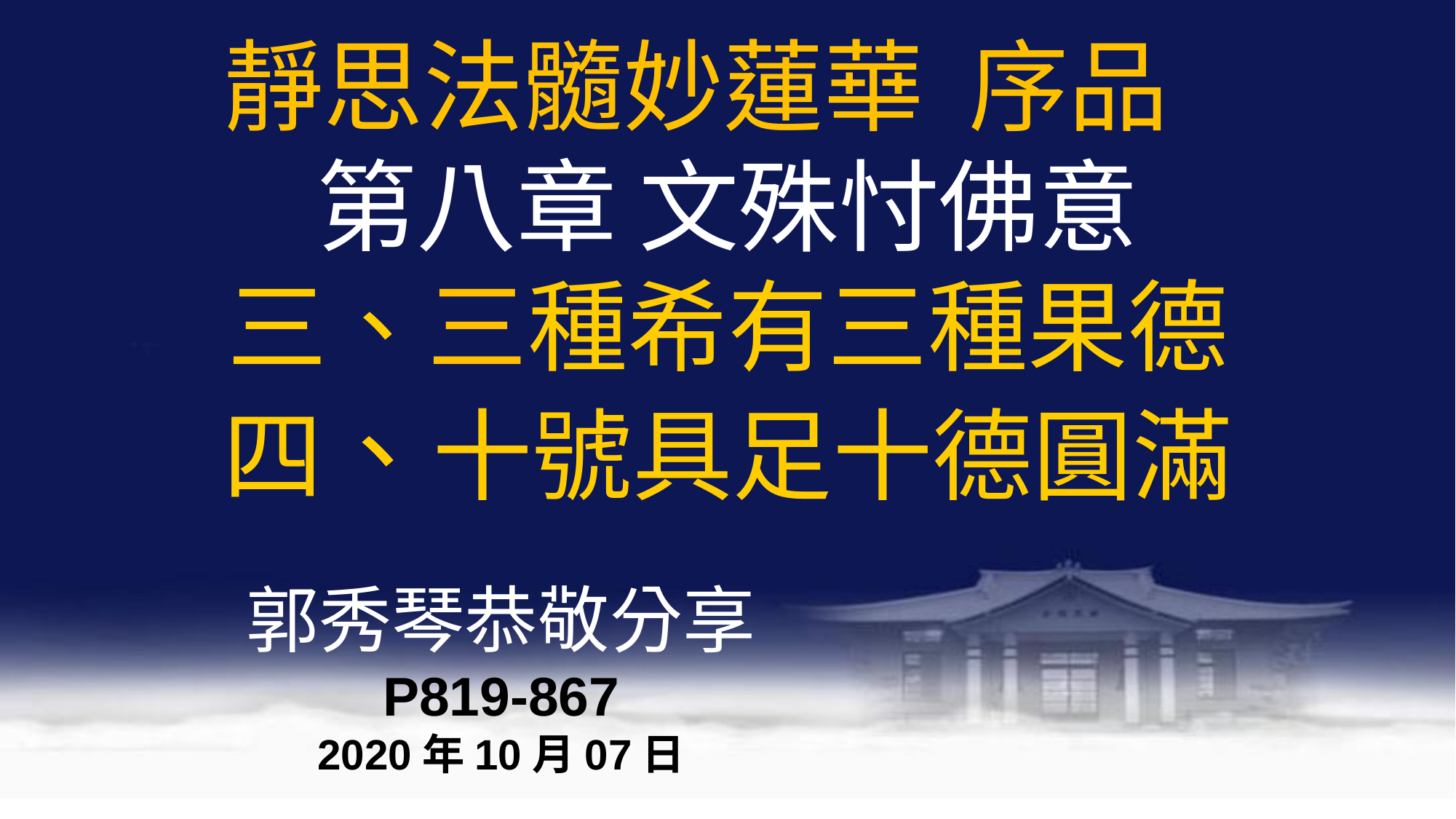

靜思法髓妙蓮華  序品
第八章 文殊忖佛意
三、三種希有三種果德
四、十號具足十德圓滿

郭秀琴恭敬分享
P819-867
2020年10月07日